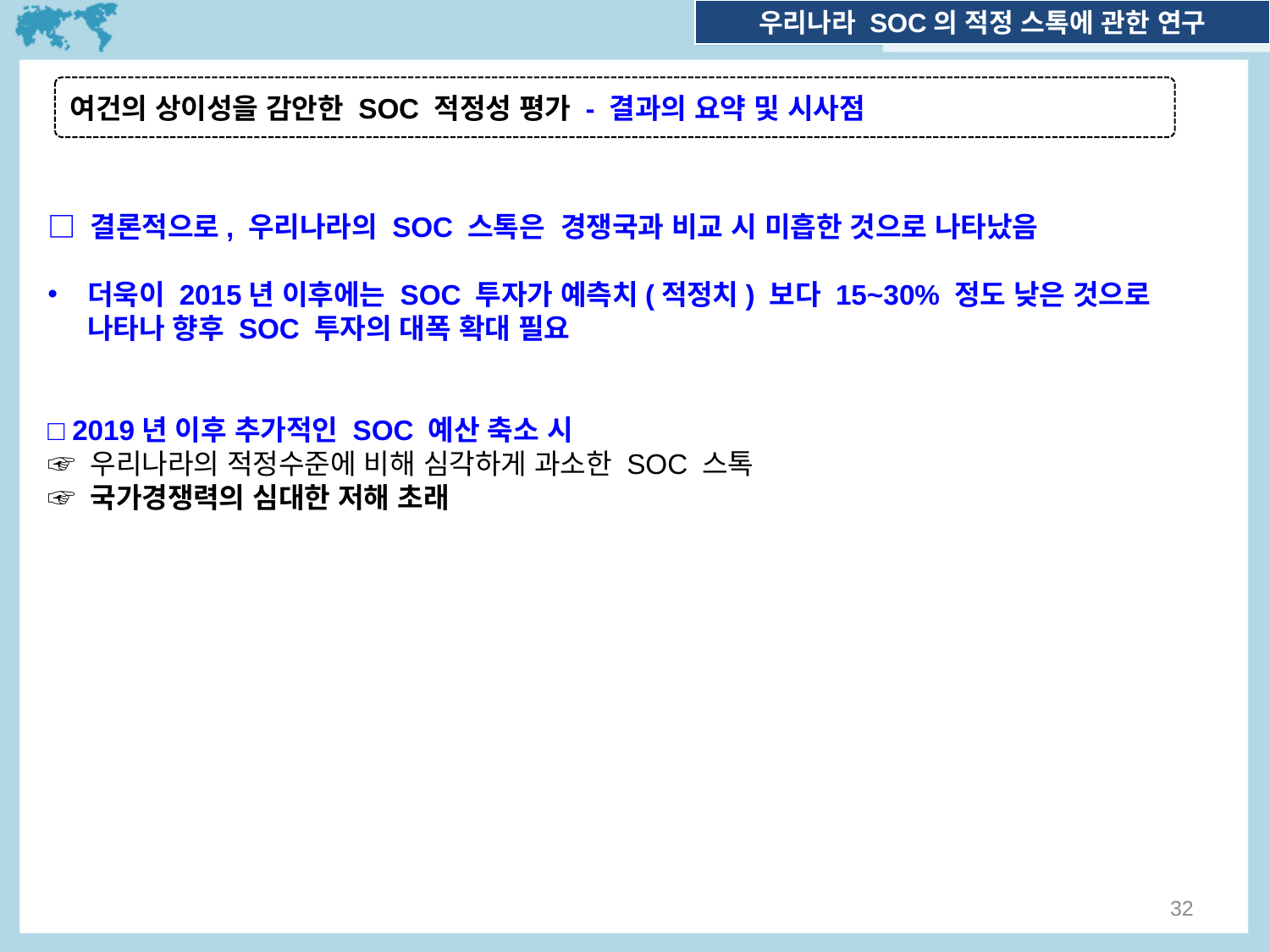

여건의 상이성을 감안한 SOC 적정성 평가 - 결과의 요약 및 시사점

□ 결론적으로, 우리나라의 SOC 스톡은  경쟁국과 비교 시 미흡한 것으로 나타났음

더욱이 2015년 이후에는 SOC 투자가 예측치(적정치) 보다 15~30% 정도 낮은 것으로 나타나 향후 SOC 투자의 대폭 확대 필요

□ 2019년 이후 추가적인 SOC 예산 축소 시
☞ 우리나라의 적정수준에 비해 심각하게 과소한 SOC 스톡
☞ 국가경쟁력의 심대한 저해 초래

32